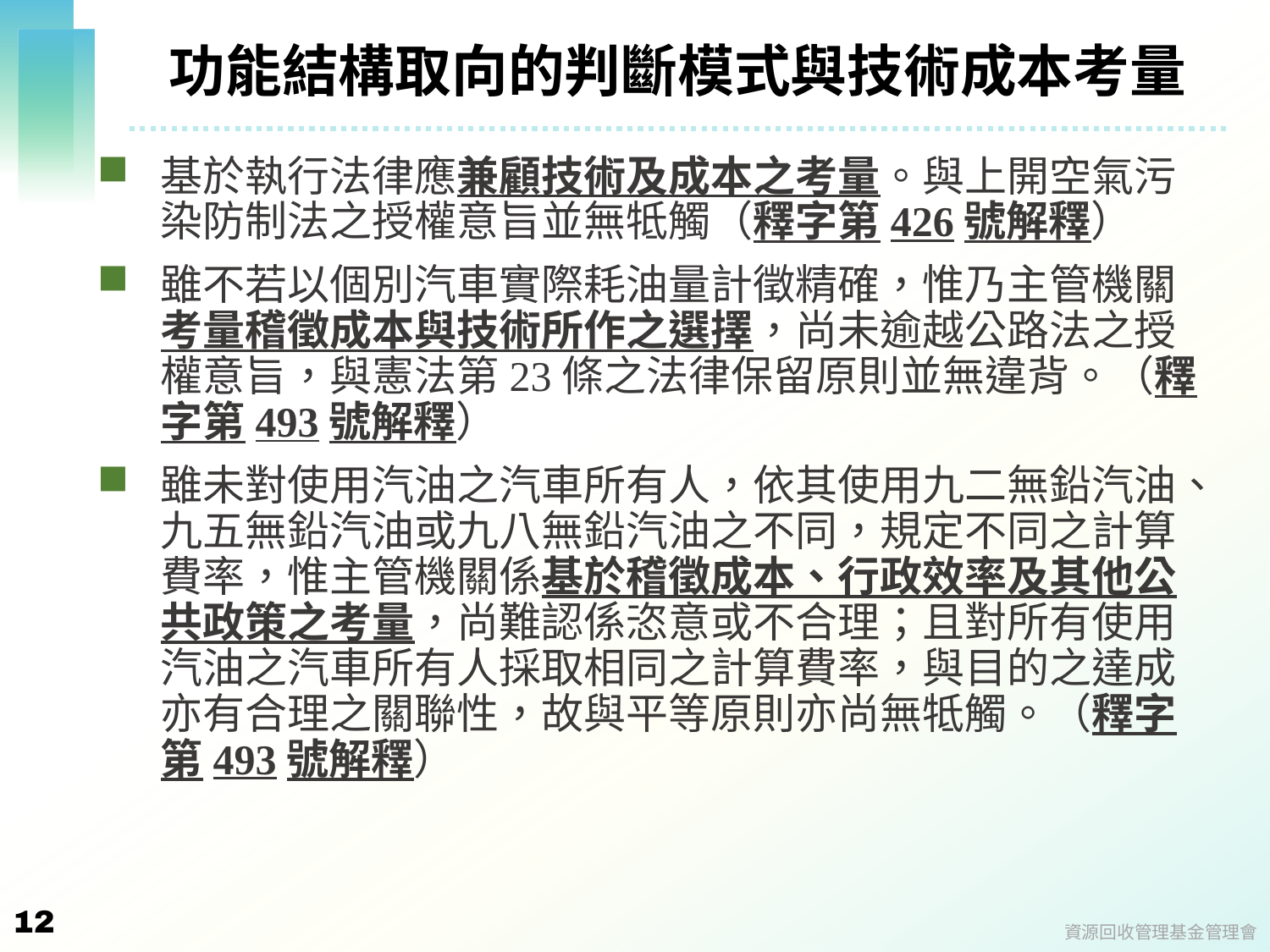

# 功能結構取向的判斷模式與技術成本考量
基於執行法律應兼顧技術及成本之考量。與上開空氣污染防制法之授權意旨並無牴觸（釋字第426號解釋）
雖不若以個別汽車實際耗油量計徵精確，惟乃主管機關考量稽徵成本與技術所作之選擇，尚未逾越公路法之授權意旨，與憲法第23條之法律保留原則並無違背。（釋字第493號解釋）
雖未對使用汽油之汽車所有人，依其使用九二無鉛汽油、九五無鉛汽油或九八無鉛汽油之不同，規定不同之計算費率，惟主管機關係基於稽徵成本、行政效率及其他公共政策之考量，尚難認係恣意或不合理；且對所有使用汽油之汽車所有人採取相同之計算費率，與目的之達成亦有合理之關聯性，故與平等原則亦尚無牴觸。（釋字第493號解釋）

12